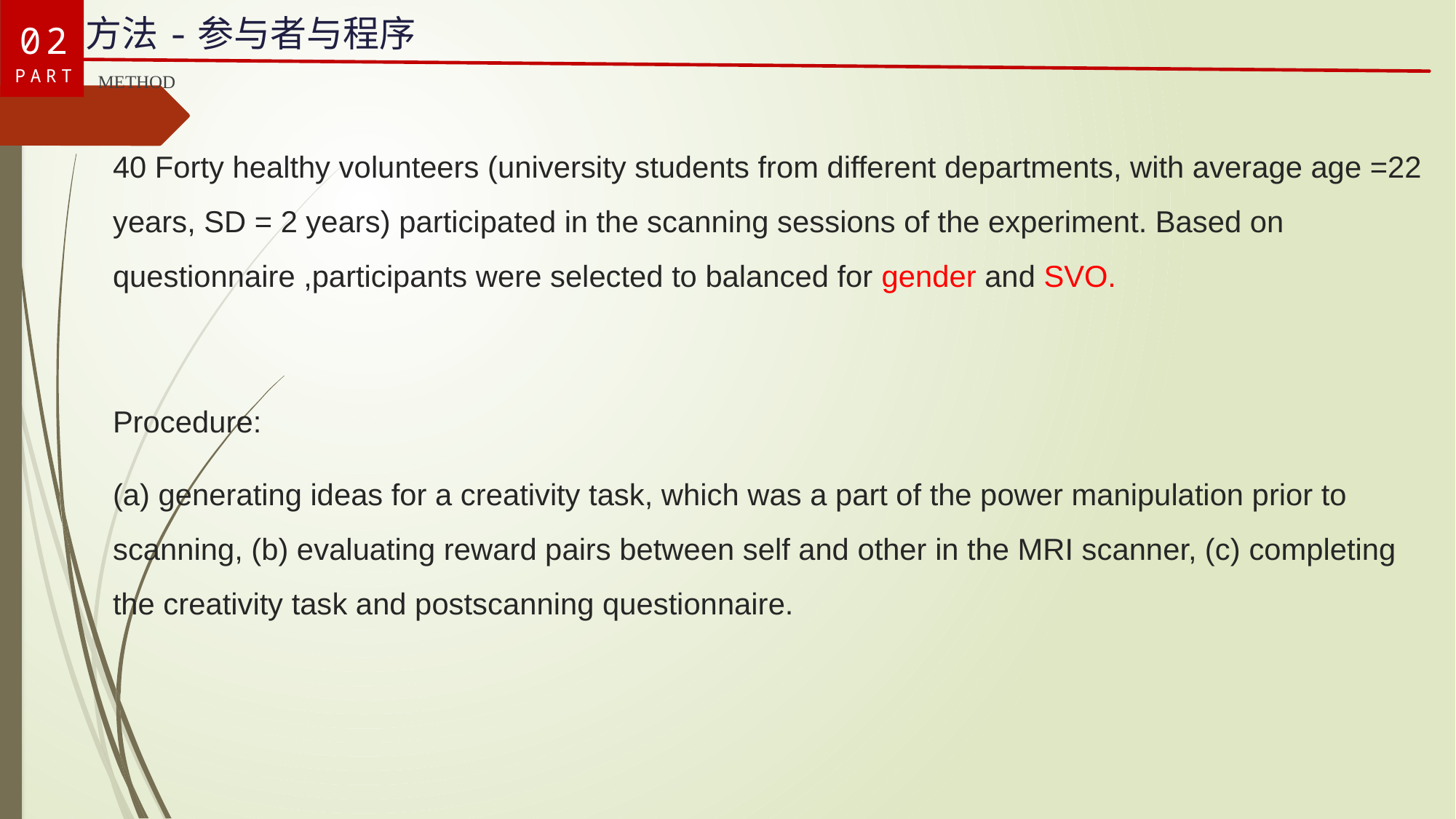

02
PART
方法-参与者与程序
METHOD
40 Forty healthy volunteers (university students from different departments, with average age =22 years, SD = 2 years) participated in the scanning sessions of the experiment. Based on questionnaire ,participants were selected to balanced for gender and SVO.

Procedure:
(a) generating ideas for a creativity task, which was a part of the power manipulation prior to scanning, (b) evaluating reward pairs between self and other in the MRI scanner, (c) completing the creativity task and postscanning questionnaire.